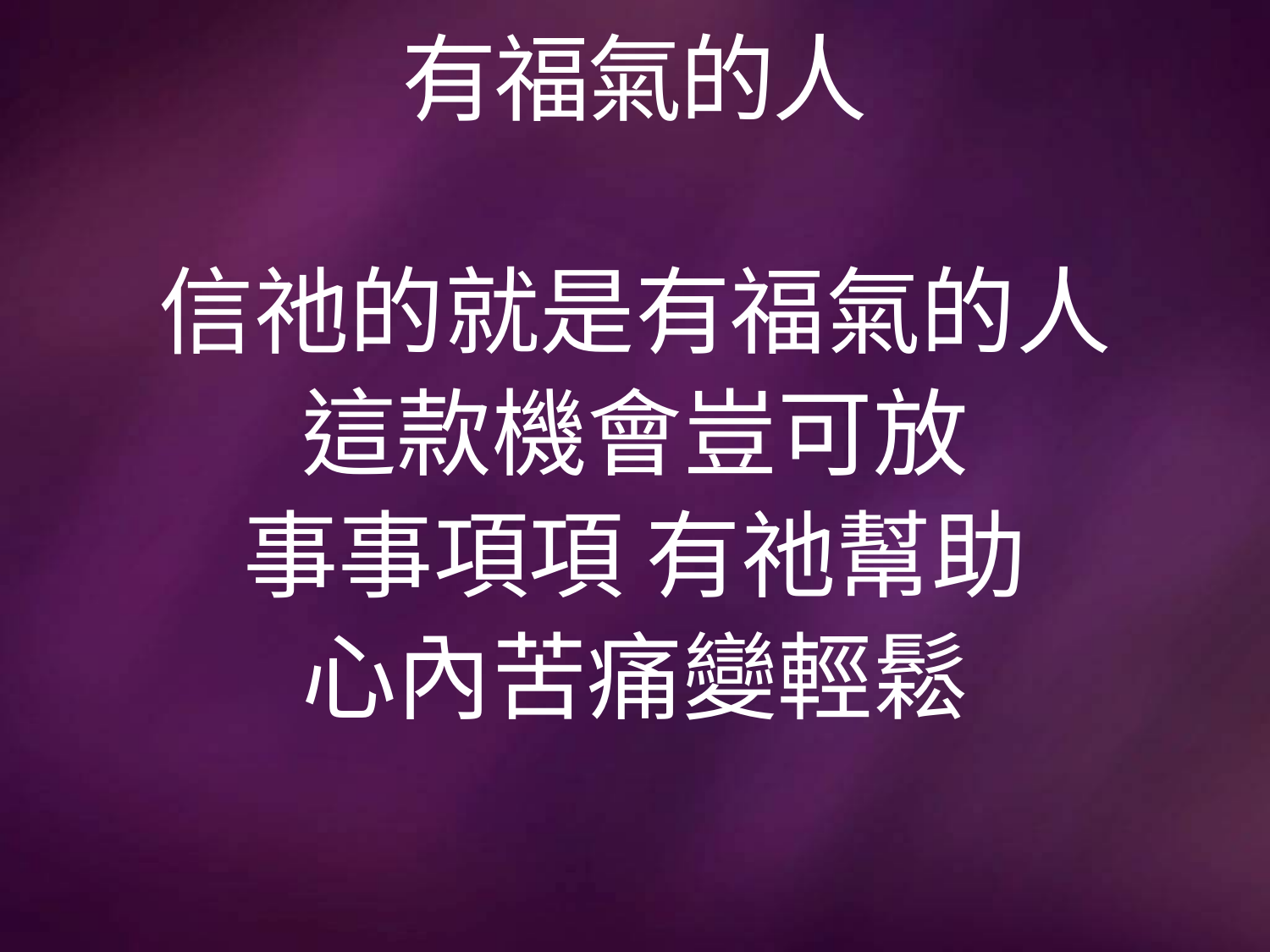

# 有福氣的人
信祂的就是有福氣的人
這款機會豈可放
事事項項 有祂幫助
心內苦痛變輕鬆